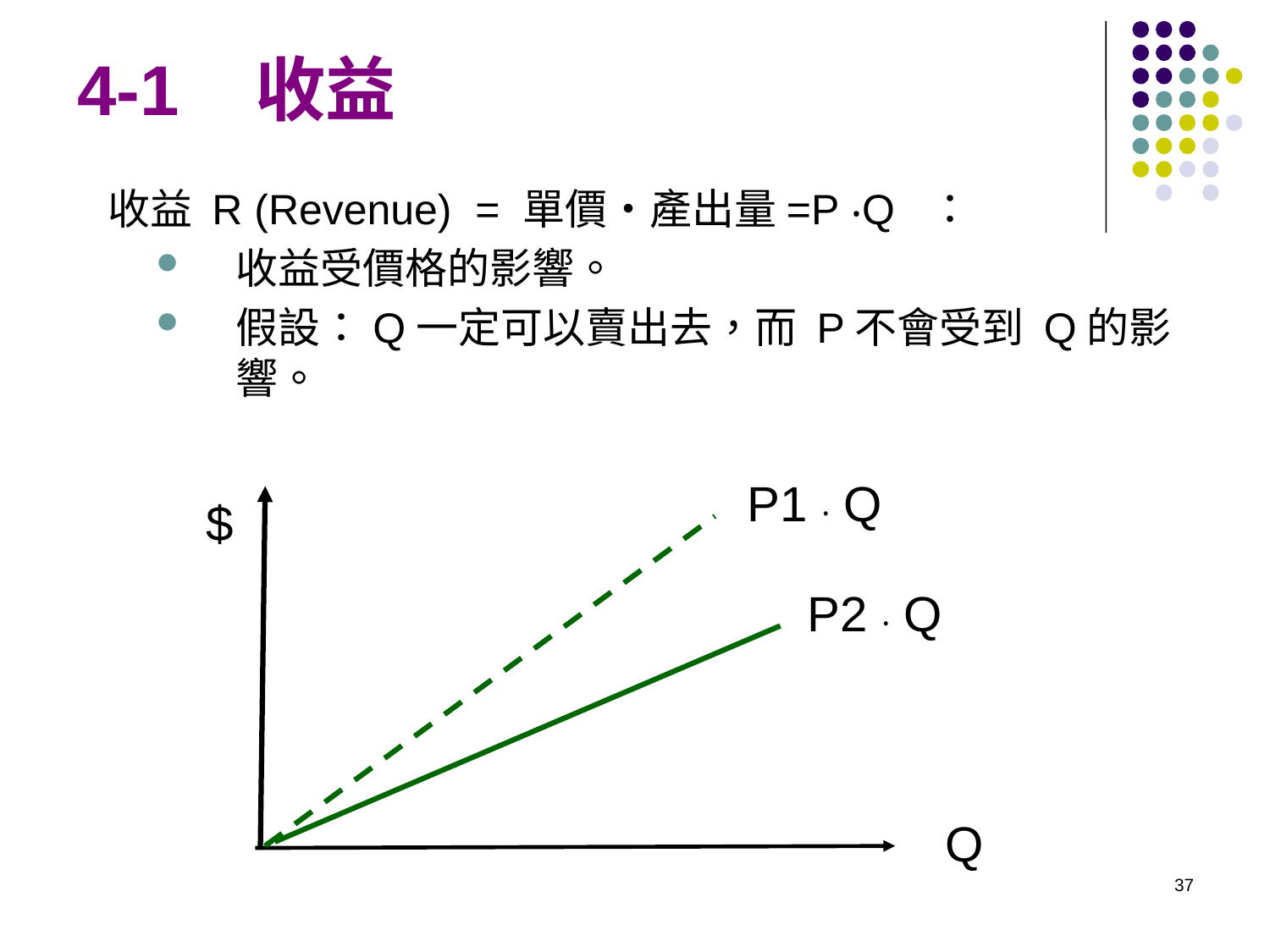

# 4-1   收益
收益 R (Revenue)  = 單價‧產出量=P ‧Q  ：
收益受價格的影響。
假設：Q一定可以賣出去，而 P不會受到 Q的影響。

P1 ‧ Q
$

P2 ‧ Q

Q

37